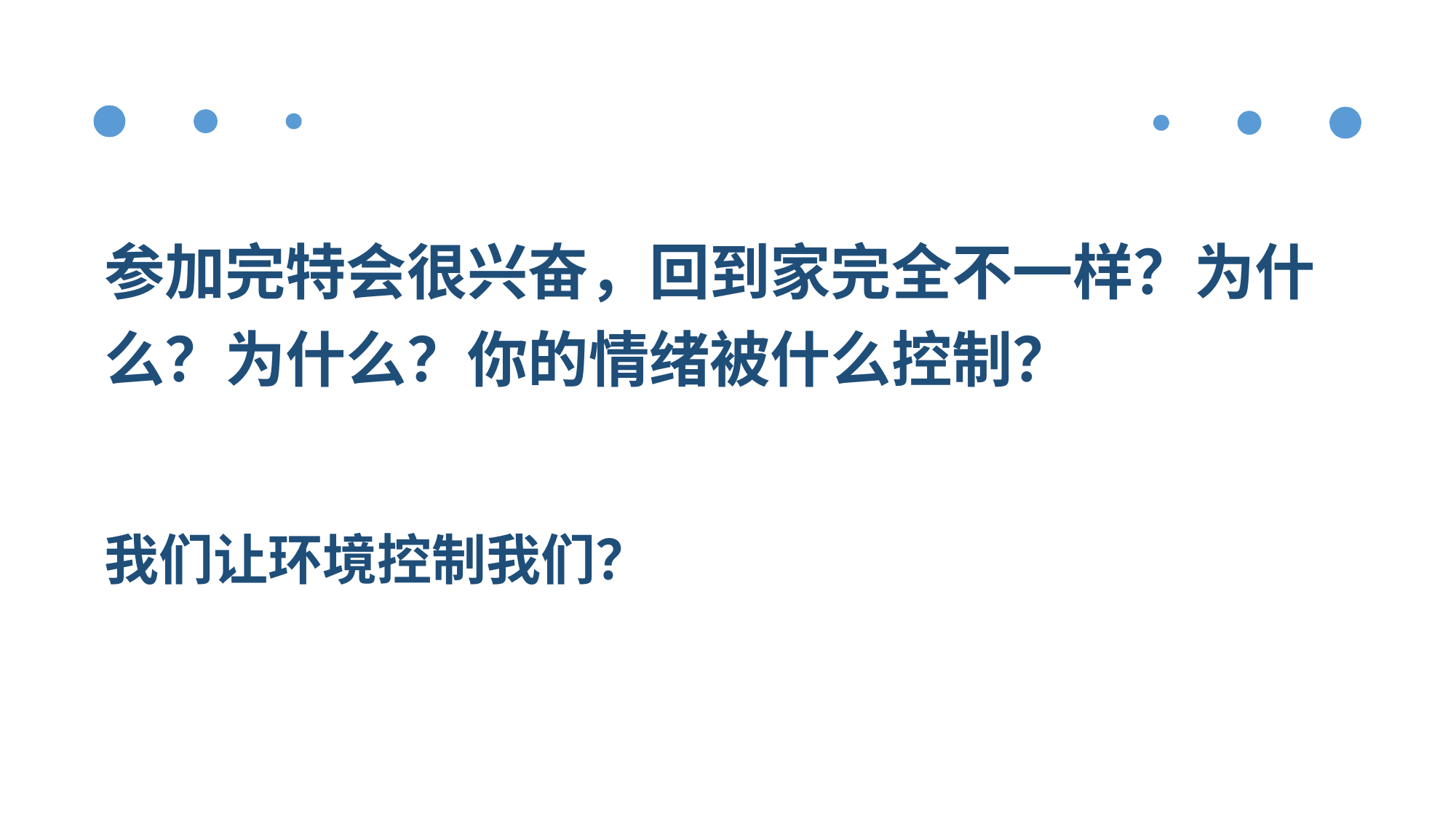

参加完特会很兴奋，回到家完全不一样？为什么？为什么？你的情绪被什么控制？

我们让环境控制我们？